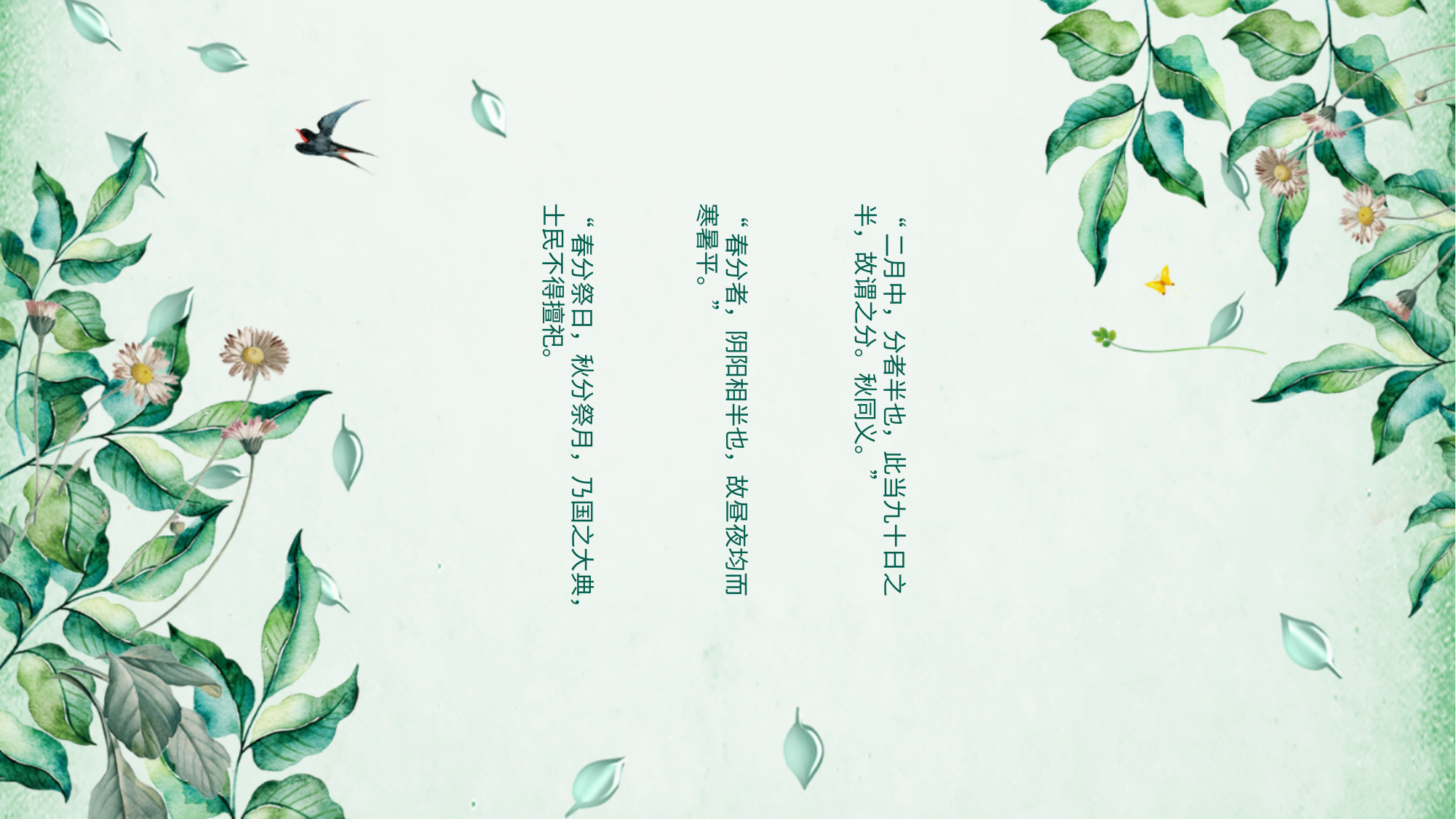

“春分祭日，秋分祭月，乃国之大典，士民不得擅祀。
“春分者，阴阳相半也，故昼夜均而寒暑平。”
“二月中，分者半也，此当九十日之半，故谓之分。秋同义。”